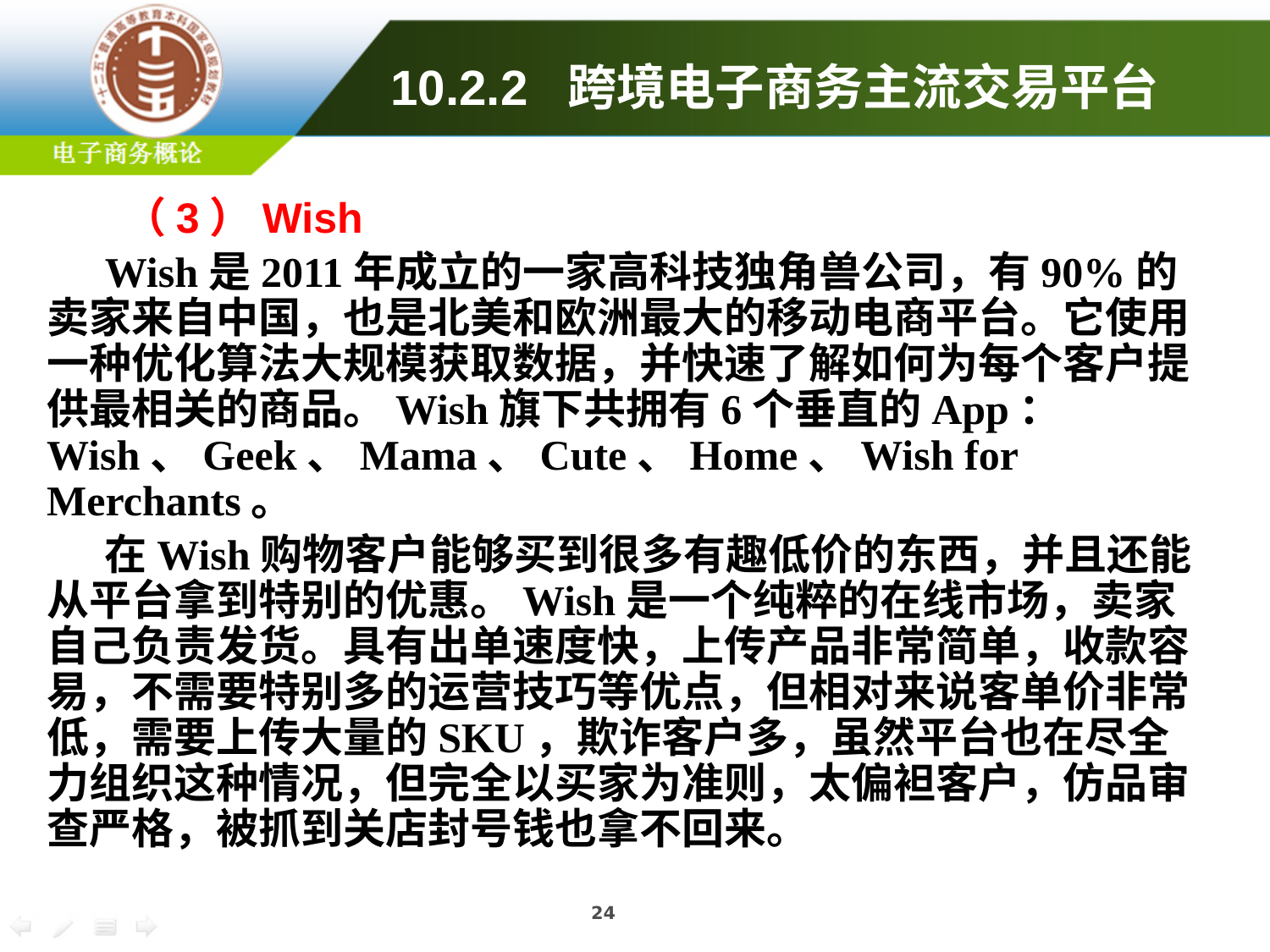

10.2.2  跨境电子商务主流交易平台
            （3）Wish
          Wish是2011年成立的一家高科技独角兽公司，有90%的卖家来自中国，也是北美和欧洲最大的移动电商平台。它使用一种优化算法大规模获取数据，并快速了解如何为每个客户提供最相关的商品。Wish旗下共拥有6个垂直的App：Wish、Geek、Mama、Cute、Home、Wish for Merchants。
          在Wish购物客户能够买到很多有趣低价的东西，并且还能从平台拿到特别的优惠。Wish是一个纯粹的在线市场，卖家自己负责发货。具有出单速度快，上传产品非常简单，收款容易，不需要特别多的运营技巧等优点，但相对来说客单价非常低，需要上传大量的SKU，欺诈客户多，虽然平台也在尽全力组织这种情况，但完全以买家为准则，太偏袒客户，仿品审查严格，被抓到关店封号钱也拿不回来。

24